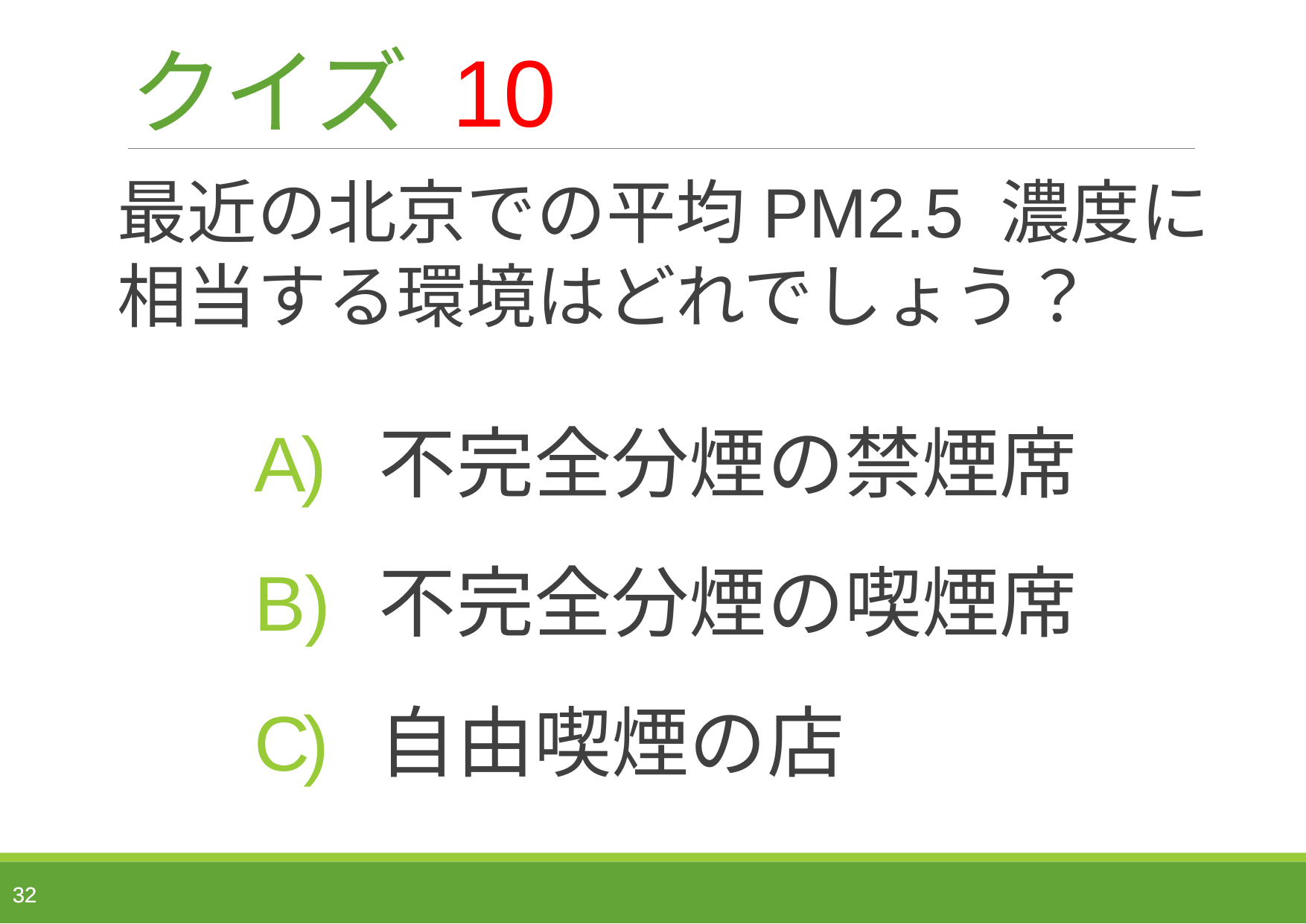

# クイズ 10
最近の北京での平均PM2.5 濃度に相当する環境はどれでしょう？
不完全分煙の禁煙席
不完全分煙の喫煙席
自由喫煙の店